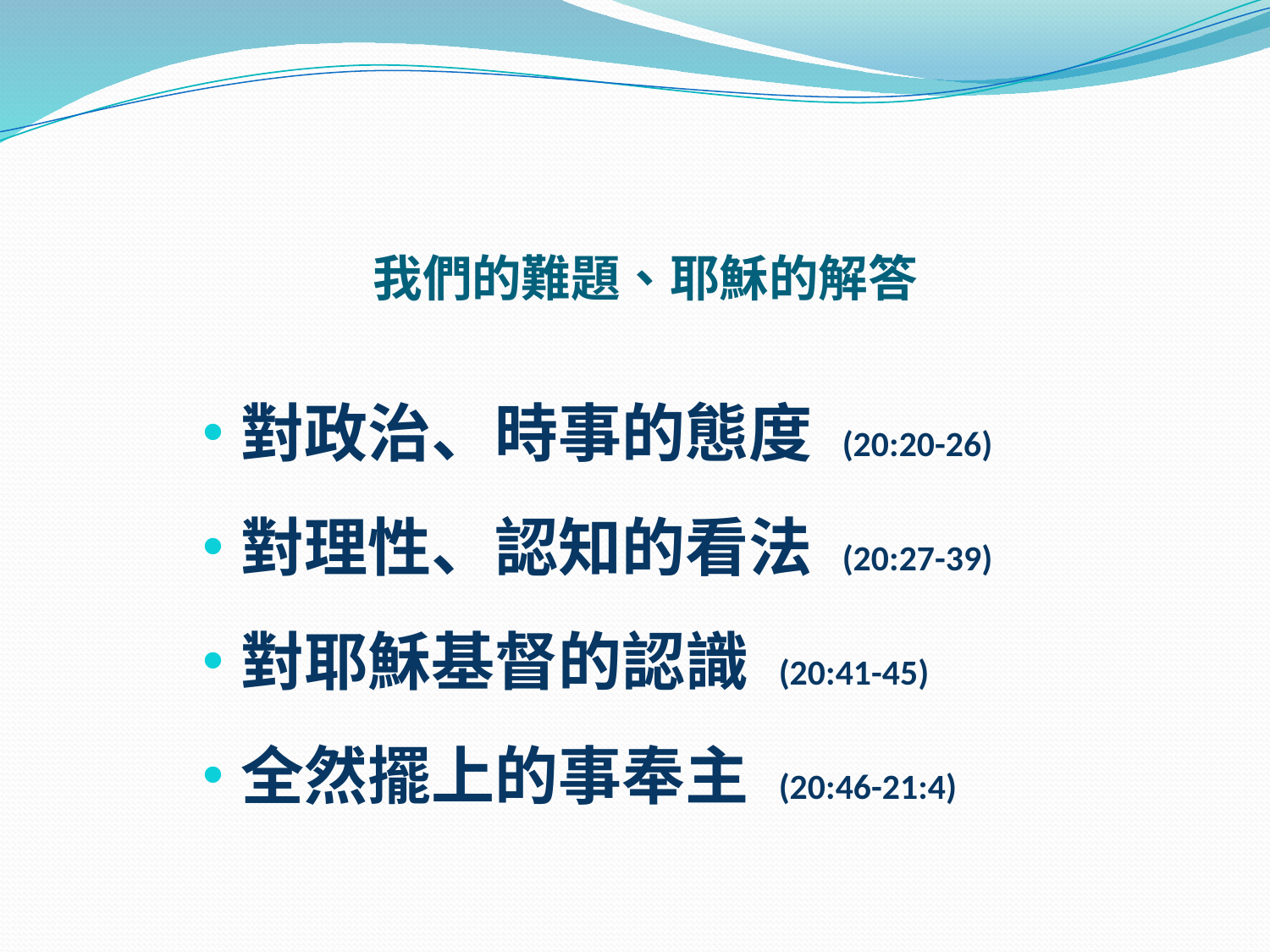

# 我們的難題、耶穌的解答
對政治、時事的態度 (20:20-26)
對理性、認知的看法 (20:27-39)
對耶穌基督的認識 (20:41-45)
全然擺上的事奉主 (20:46-21:4)